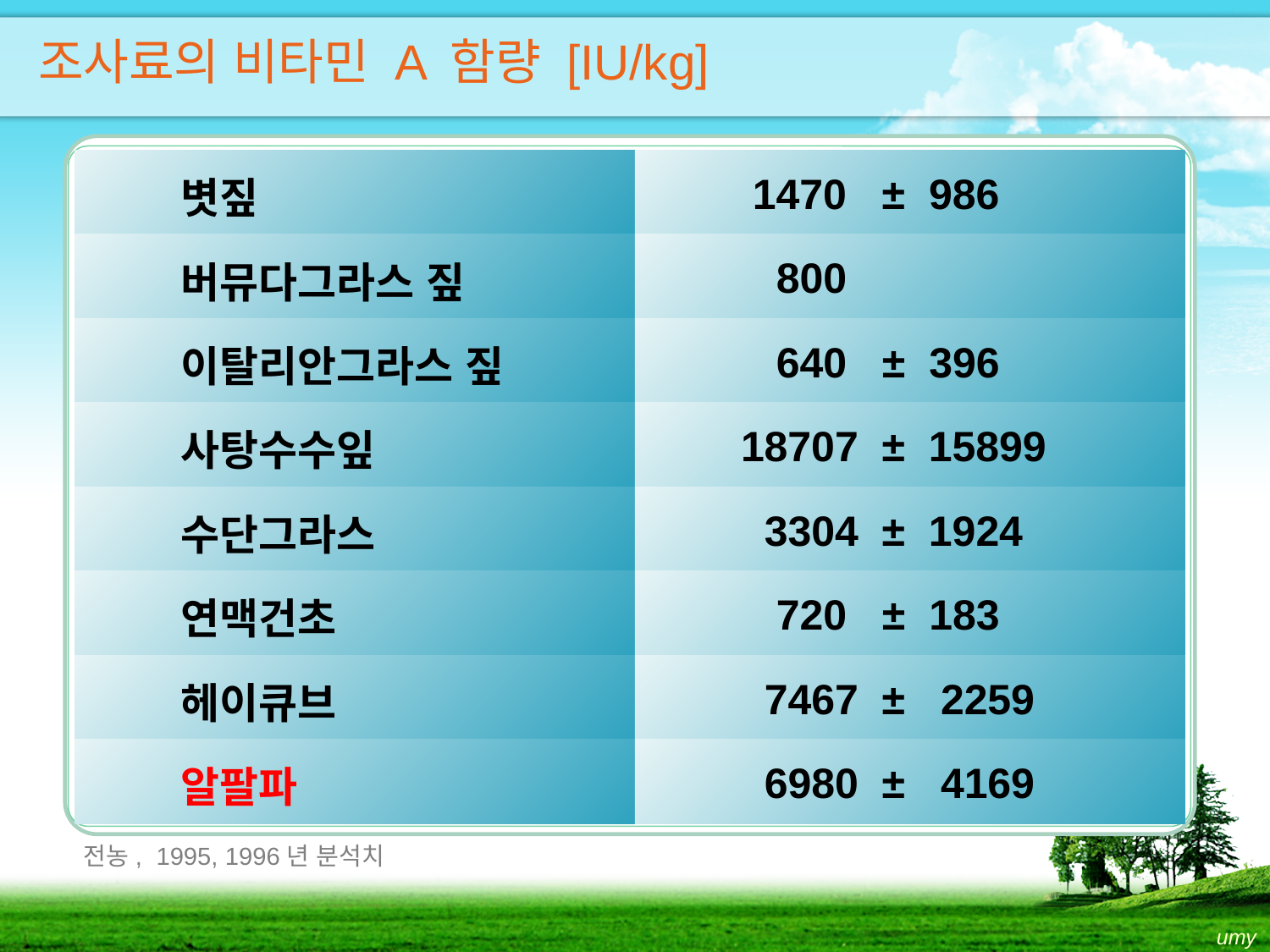

조사료의 비타민 A 함량 [IU/kg]

| 볏짚 | 1470 ± 986 |
| --- | --- |
| 버뮤다그라스 짚 | 800 |
| 이탈리안그라스 짚 | 640 ± 396 |
| 사탕수수잎 | 18707 ± 15899 |
| 수단그라스 | 3304 ± 1924 |
| 연맥건초 | 720 ± 183 |
| 헤이큐브 | 7467 ± 2259 |
| 알팔파 | 6980 ± 4169 |
전농,  1995, 1996년 분석치
umy